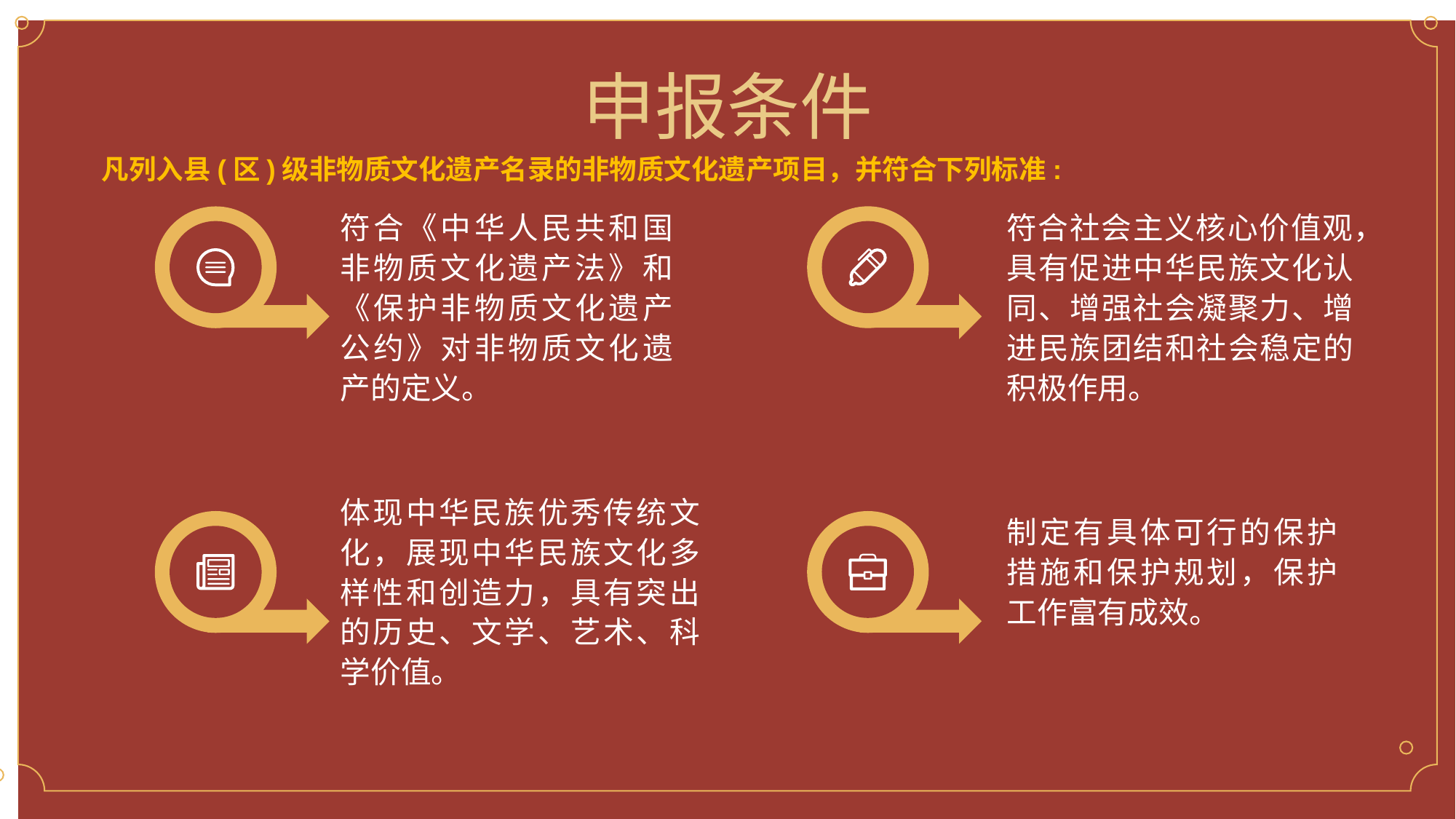

申报条件
凡列入县(区)级非物质文化遗产名录的非物质文化遗产项目，并符合下列标准:
符合《中华人民共和国非物质文化遗产法》和《保护非物质文化遗产公约》对非物质文化遗产的定义。
符合社会主义核心价值观，具有促进中华民族文化认同、增强社会凝聚力、增进民族团结和社会稳定的积极作用。

体现中华民族优秀传统文化，展现中华民族文化多样性和创造力，具有突出的历史、文学、艺术、科学价值。
制定有具体可行的保护措施和保护规划，保护工作富有成效。